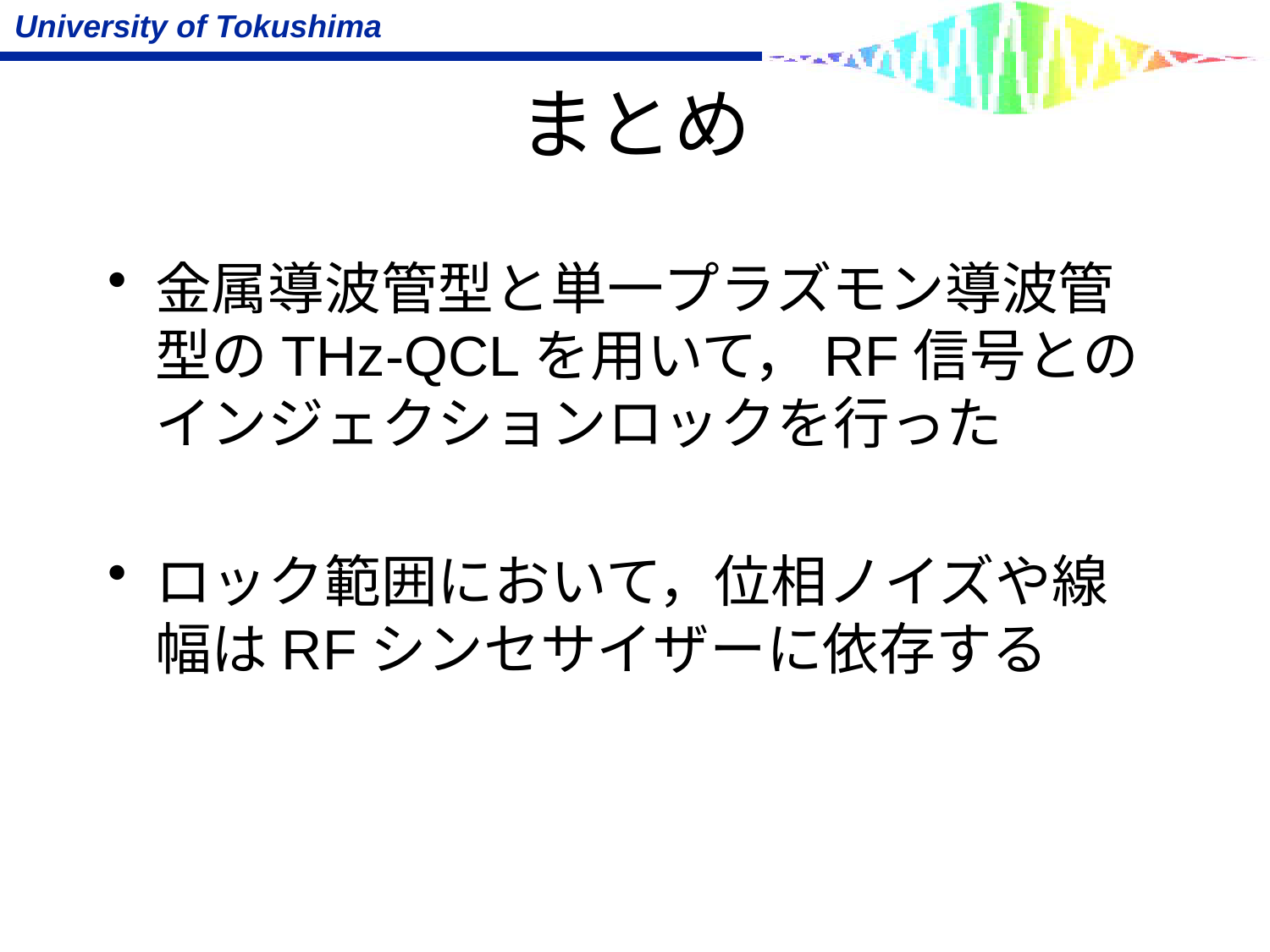

# まとめ
金属導波管型と単一プラズモン導波管型のTHz-QCLを用いて，RF信号とのインジェクションロックを行った

ロック範囲において，位相ノイズや線幅はRFシンセサイザーに依存する